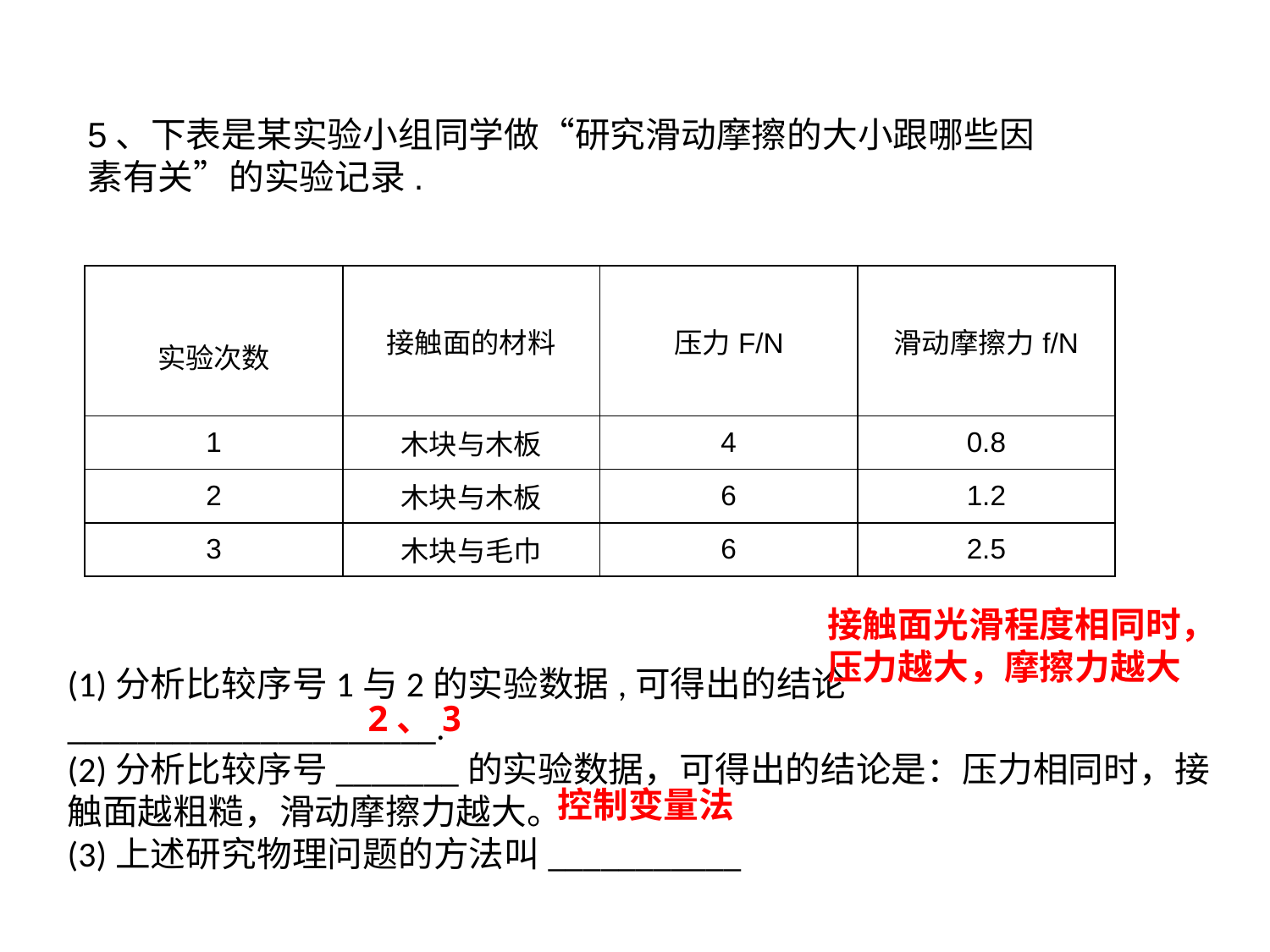

5、下表是某实验小组同学做“研究滑动摩擦的大小跟哪些因素有关”的实验记录.
| 实验次数 | 接触面的材料 | 压力F/N | 滑动摩擦力f/N |
| --- | --- | --- | --- |
| 1 | 木块与木板 | 4 | 0.8 |
| 2 | 木块与木板 | 6 | 1.2 |
| 3 | 木块与毛巾 | 6 | 2.5 |
接触面光滑程度相同时，压力越大，摩擦力越大
(1)分析比较序号1与2的实验数据,可得出的结论_____________________.
(2)分析比较序号_______的实验数据，可得出的结论是：压力相同时，接触面越粗糙，滑动摩擦力越大。
(3)上述研究物理问题的方法叫___________
2、3
控制变量法